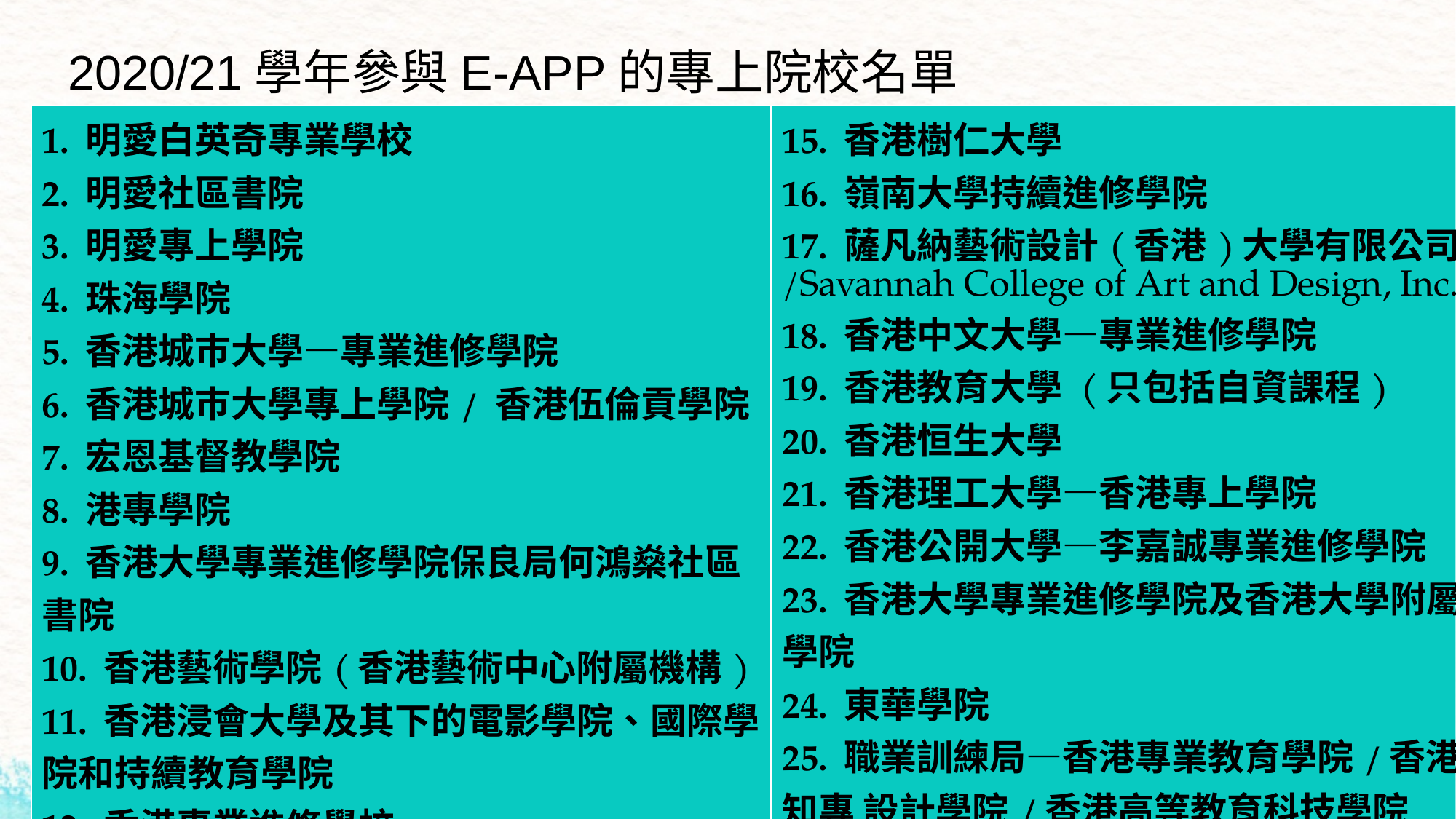

# 2020/21學年參與E-APP的專上院校名單
| 1. 明愛白英奇專業學校 2. 明愛社區書院 3. 明愛專上學院 4. 珠海學院 5. 香港城巿大學—專業進修學院 6. 香港城巿大學專上學院/ 香港伍倫貢學院 7. 宏恩基督教學院 8. 港專學院 9. 香港大學專業進修學院保良局何鴻燊社區 書院 10. 香港藝術學院(香港藝術中心附屬機構) 11. 香港浸會大學及其下的電影學院、國際學 院和持續教育學院 12. 香港專業進修學校 13. 香港科技專上書院 14. 香港能仁專上學院 | 15. 香港樹仁大學 16. 嶺南大學持續進修學院 17. 薩凡納藝術設計(香港)大學有限公司 /Savannah College of Art and Design, Inc. 18. 香港中文大學—專業進修學院 19. 香港教育大學 (只包括自資課程) 20. 香港恒生大學 21. 香港理工大學—香港專上學院 22. 香港公開大學—李嘉誠專業進修學院 23. 香港大學專業進修學院及香港大學附屬學院 24. 東華學院 25. 職業訓練局—香港專業教育學院/香港知專 設計學院/香港高等教育科技學院 26. 耀中幼教學院 27. 青年會專業書院 |
| --- | --- |